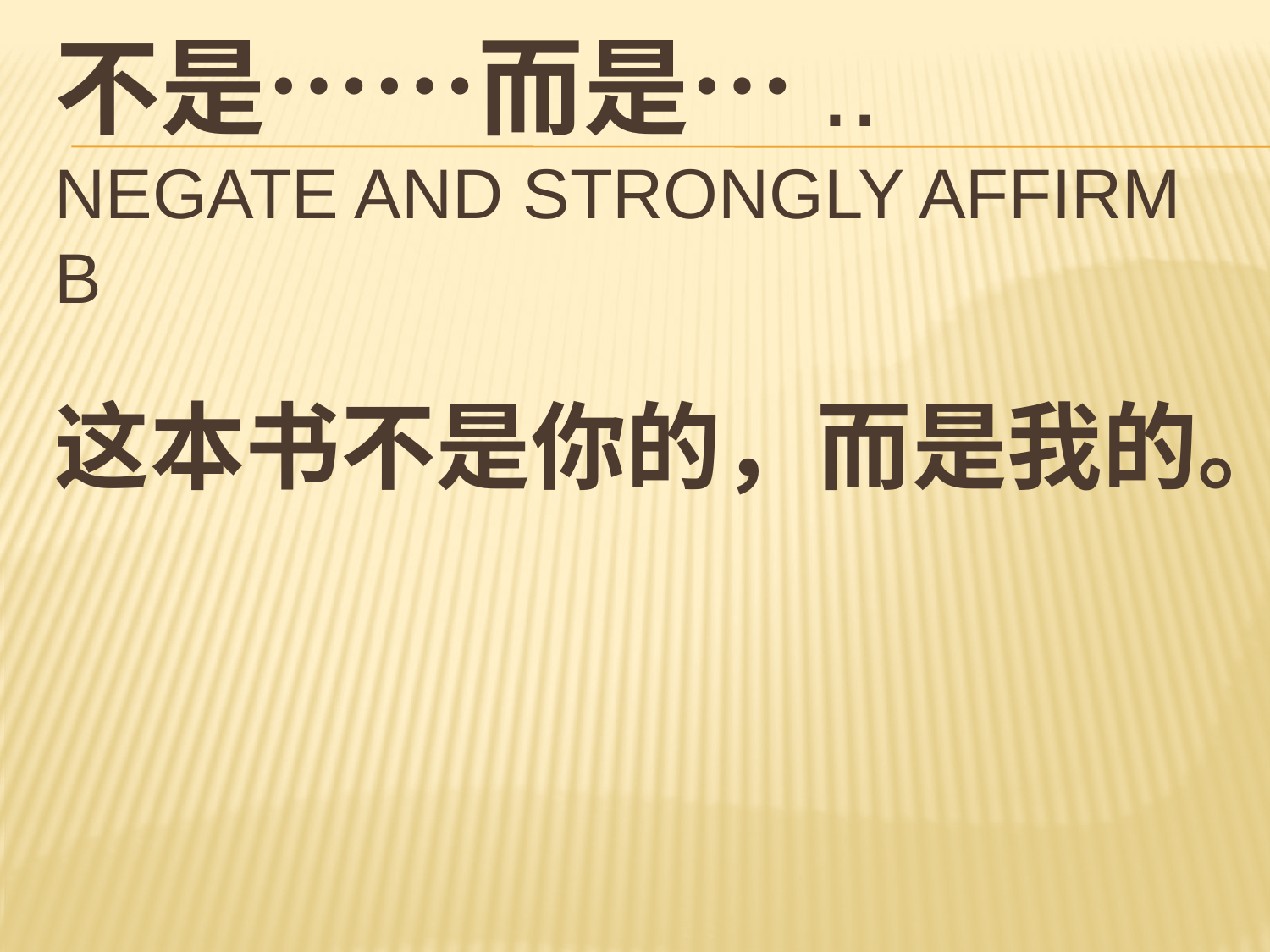

# 不是……而是….. Negate And strongly affirm B
这本书不是你的，而是我的。